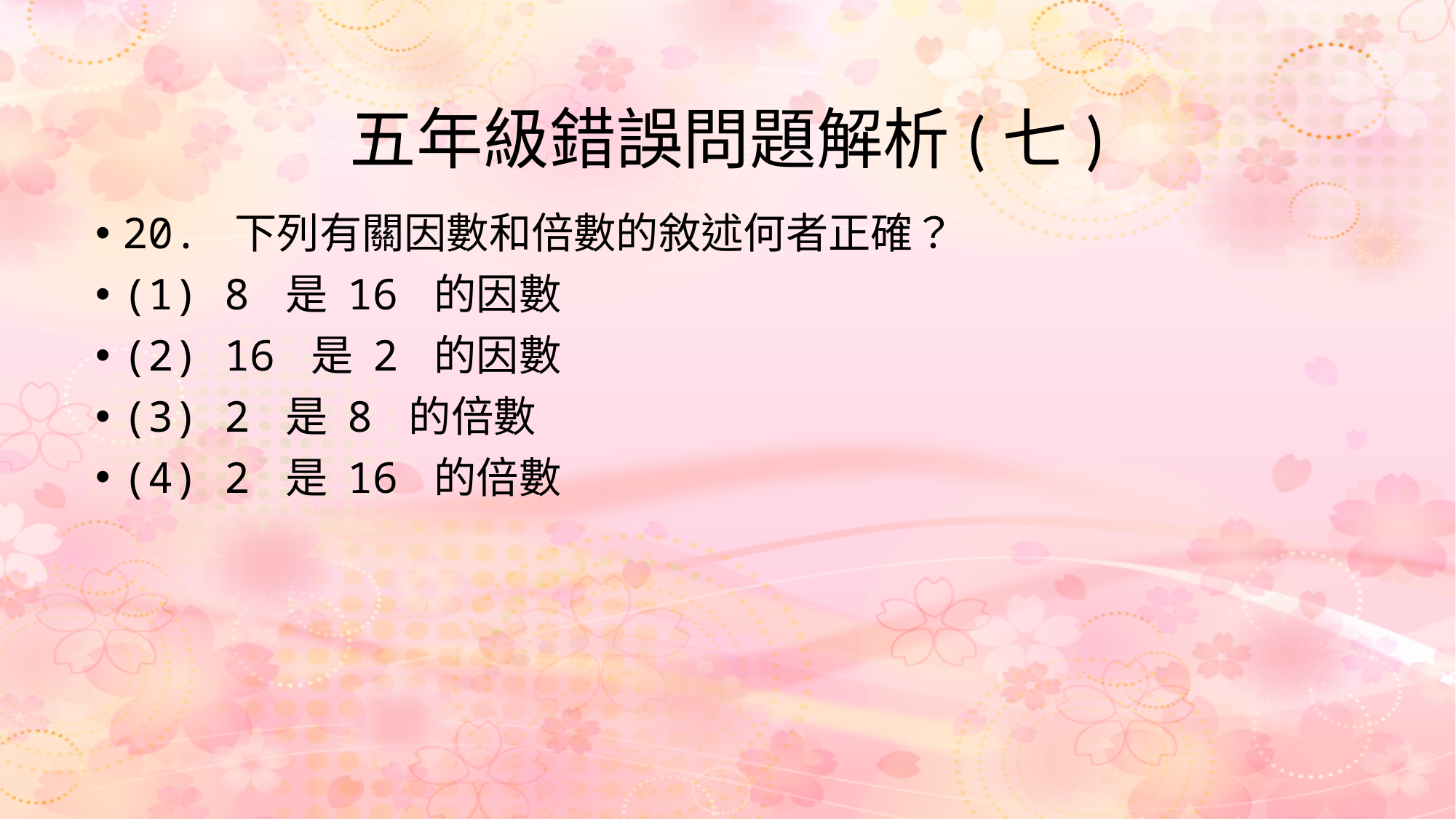

# 五年級錯誤問題解析(七)
20. 下列有關因數和倍數的敘述何者正確？
(1) 8 是 16 的因數
(2) 16 是 2 的因數
(3) 2 是 8 的倍數
(4) 2 是 16 的倍數